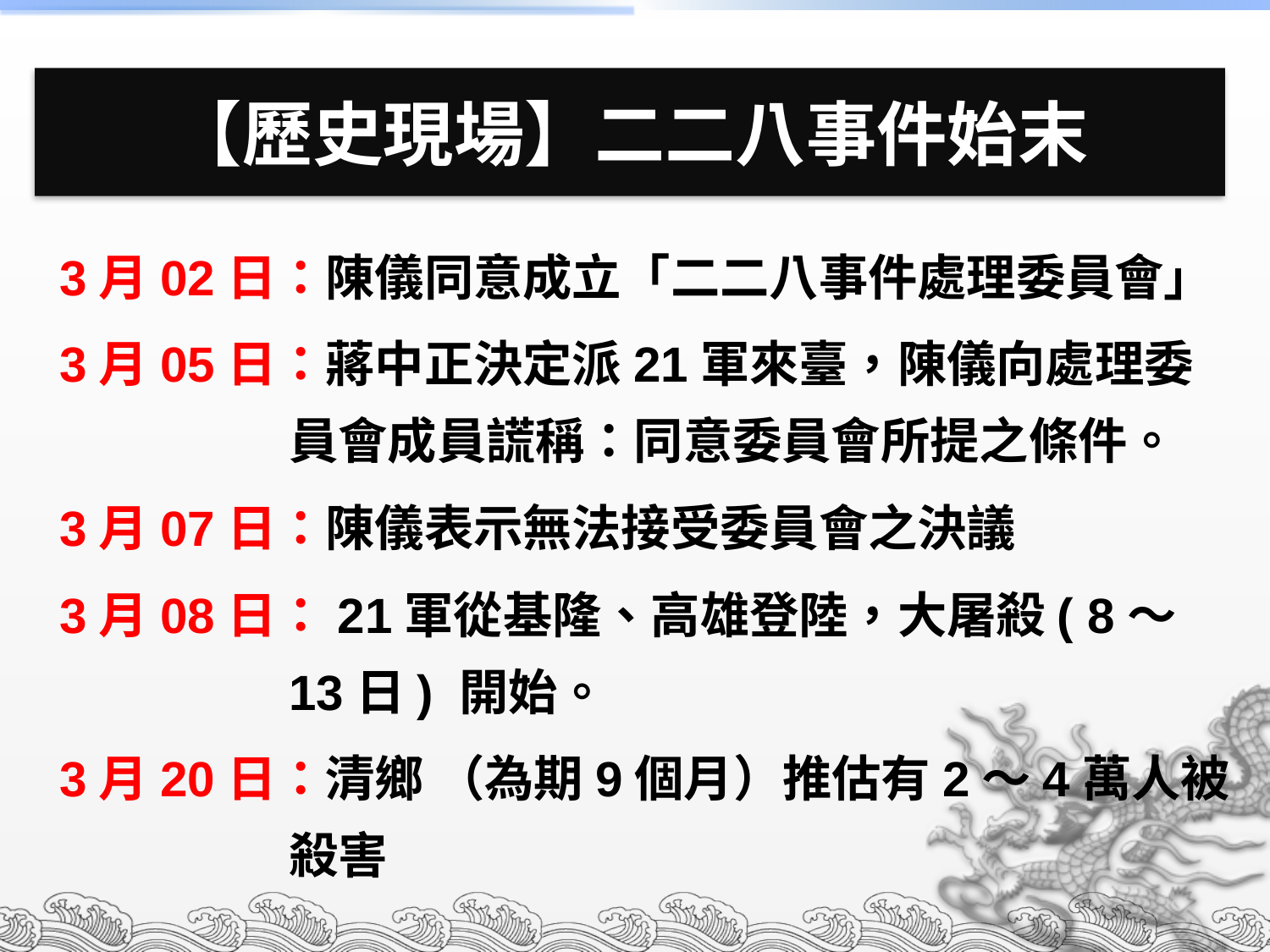

# 【歷史現場】二二八事件始末
3月02日：陳儀同意成立「二二八事件處理委員會」
3月05日：蔣中正決定派21軍來臺，陳儀向處理委員會成員謊稱：同意委員會所提之條件。
3月07日：陳儀表示無法接受委員會之決議
3月08日：21軍從基隆、高雄登陸，大屠殺( 8～13日) 開始。
3月20日：清鄉 （為期9個月）推估有2～4萬人被殺害